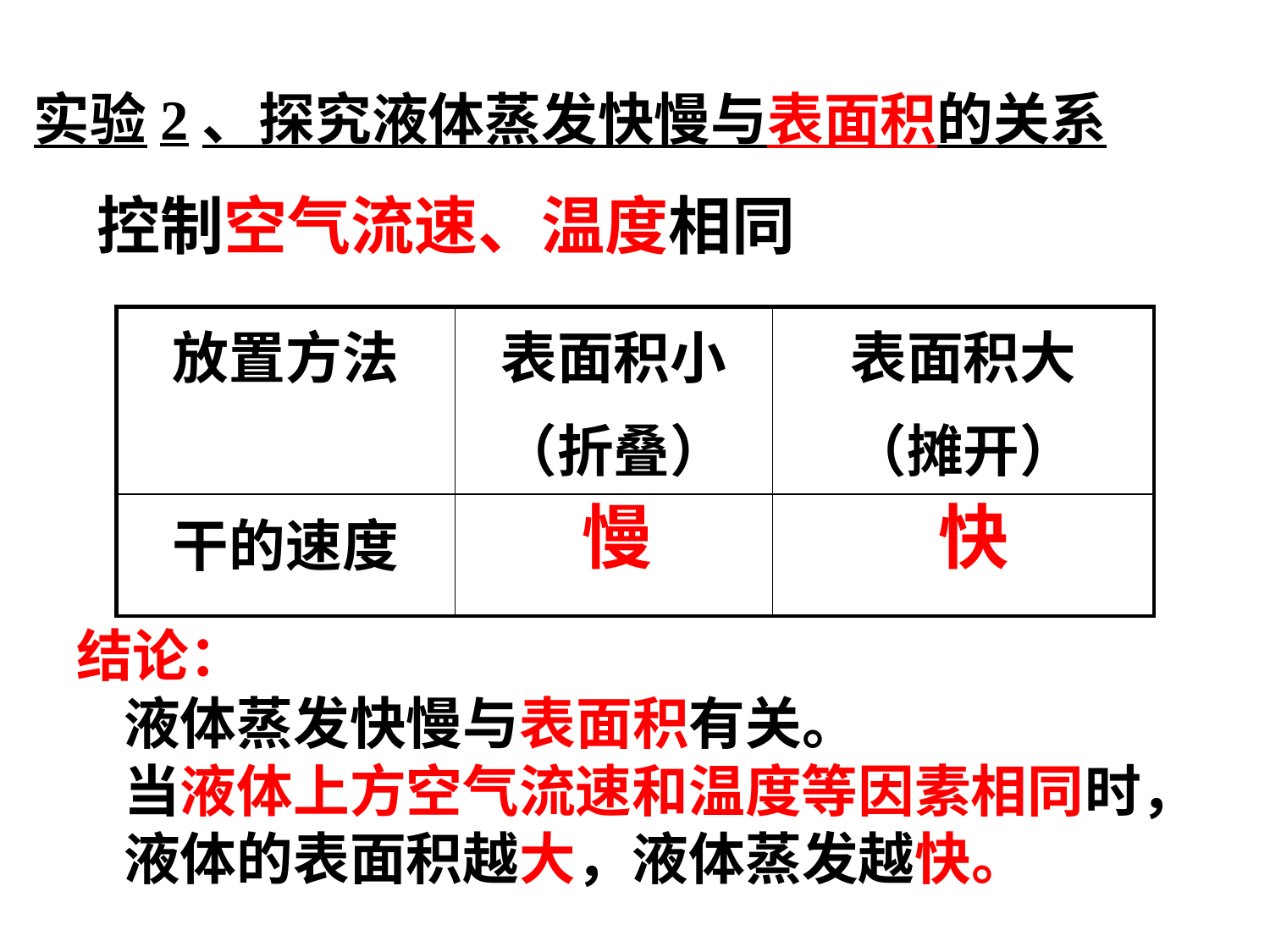

# 实验2、探究液体蒸发快慢与表面积的关系
控制空气流速、温度相同
| 放置方法 | 表面积小 （折叠） | 表面积大 （摊开） |
| --- | --- | --- |
| 干的速度 |  |  |
慢
快
结论：
液体蒸发快慢与表面积有关。
当液体上方空气流速和温度等因素相同时，液体的表面积越大，液体蒸发越快。